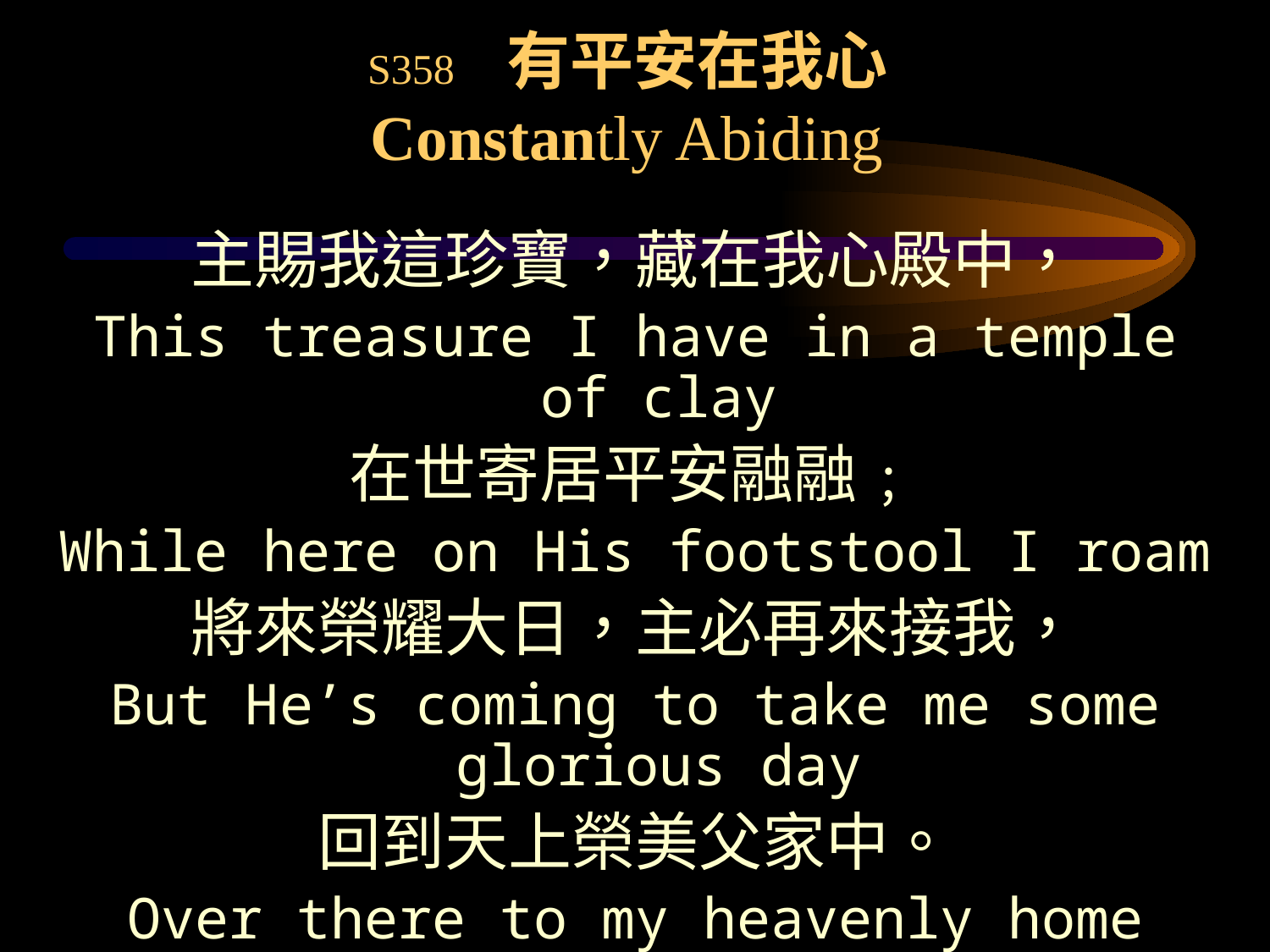

# S358    有平安在我心 Constantly Abiding
主賜我這珍寶，藏在我心殿中，
This treasure I have in a temple of clay
在世寄居平安融融﹔
While here on His footstool I roam
將來榮耀大日，主必再來接我，
But He’s coming to take me some glorious day
回到天上榮美父家中。
Over there to my heavenly home